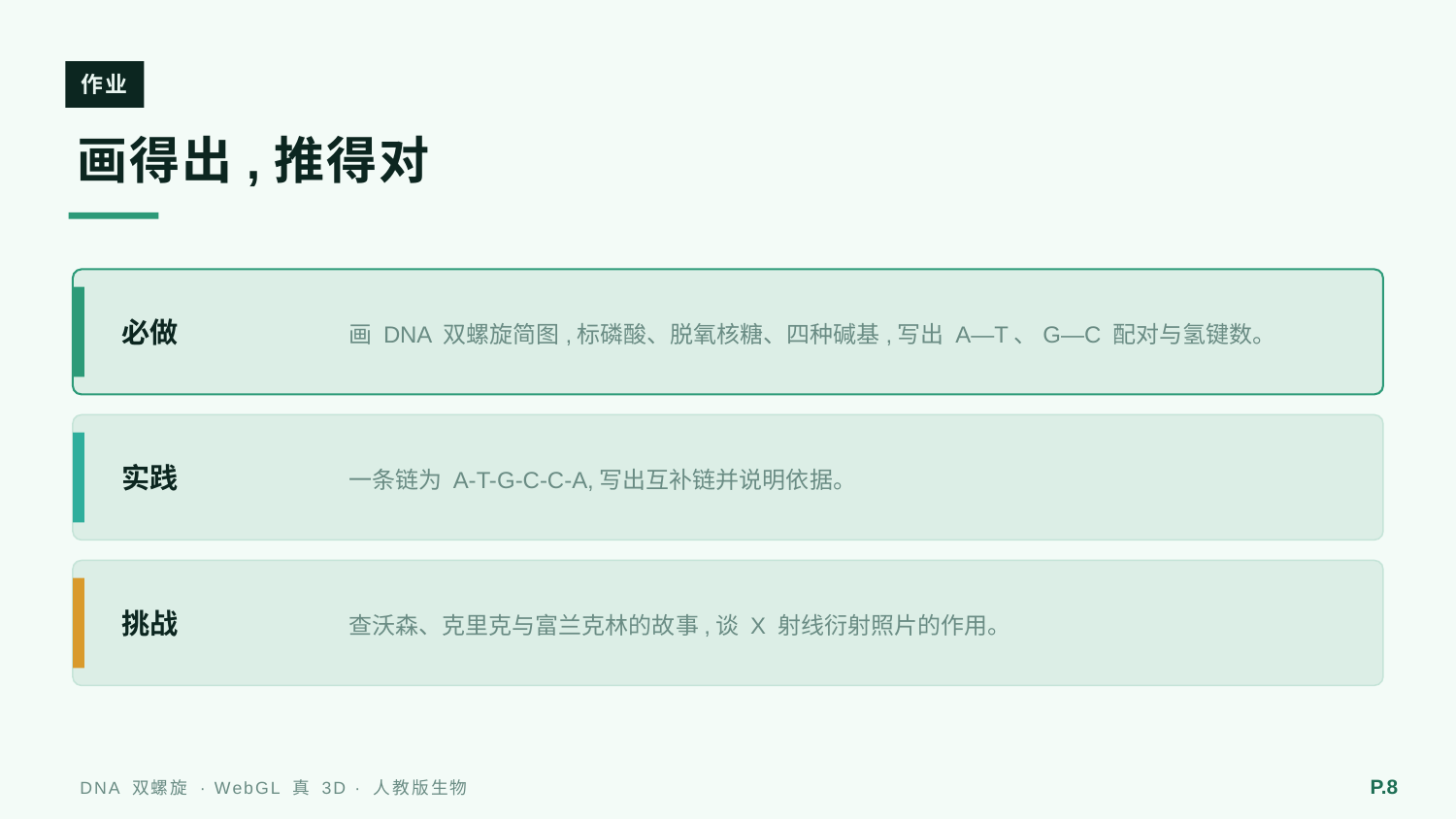

作业

画得出,推得对

画 DNA 双螺旋简图,标磷酸、脱氧核糖、四种碱基,写出 A—T、G—C 配对与氢键数。
必做

一条链为 A-T-G-C-C-A,写出互补链并说明依据。
实践

查沃森、克里克与富兰克林的故事,谈 X 射线衍射照片的作用。
挑战

P.8
DNA 双螺旋 · WebGL 真 3D · 人教版生物